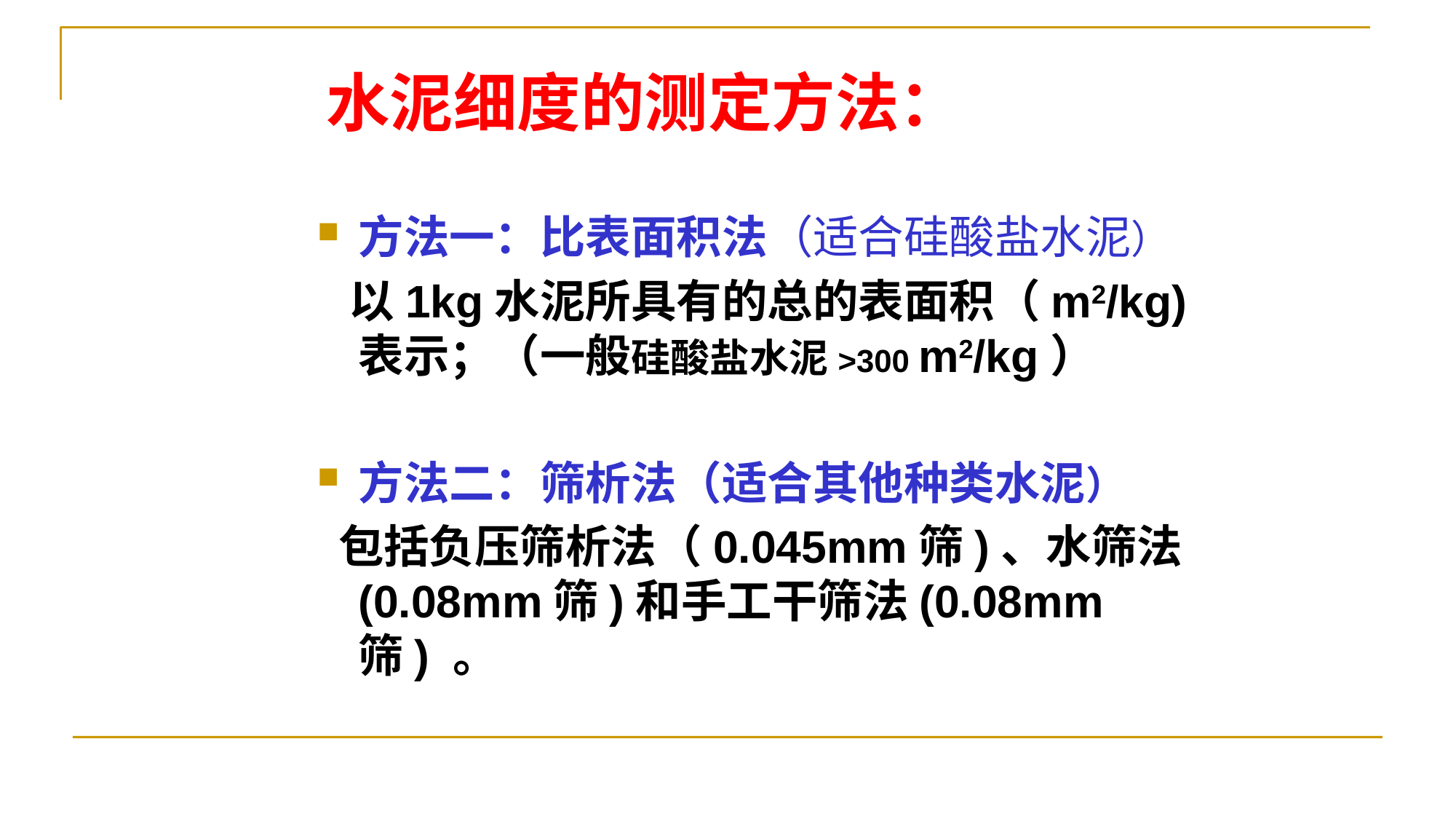

# 水泥细度的测定方法：
方法一：比表面积法（适合硅酸盐水泥）
  以1kg水泥所具有的总的表面积（m2/kg)表示；（一般硅酸盐水泥>300 m2/kg）

方法二：筛析法（适合其他种类水泥）
 包括负压筛析法（0.045mm筛)、水筛法(0.08mm筛)和手工干筛法(0.08mm筛) 。